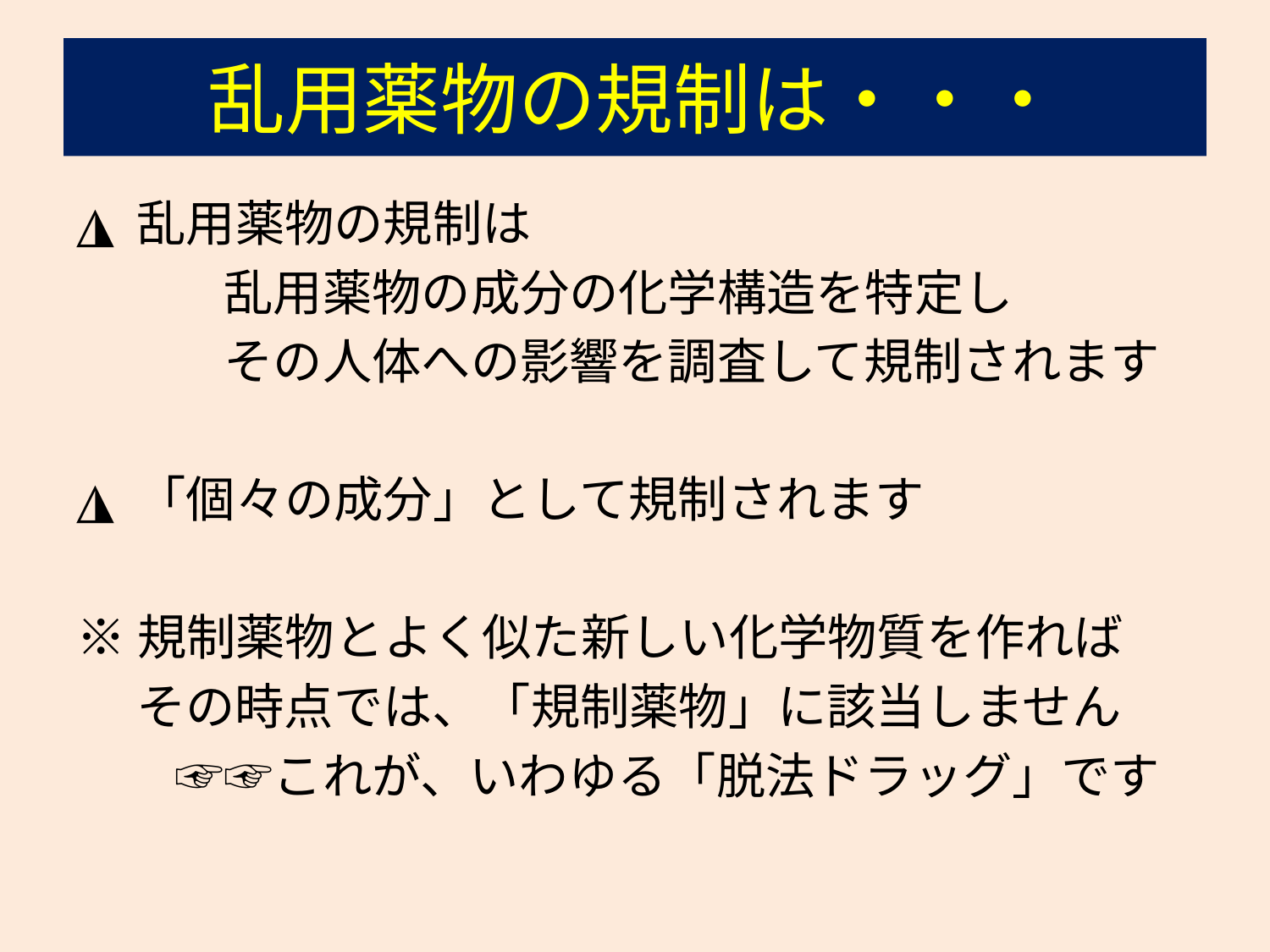

# 乱用薬物の規制は・・・
◮ 乱用薬物の規制は
　　　乱用薬物の成分の化学構造を特定し
　　　その人体への影響を調査して規制されます

◮ 「個々の成分」として規制されます

※規制薬物とよく似た新しい化学物質を作れば
　 その時点では、「規制薬物」に該当しません
　　☞☞これが、いわゆる「脱法ドラッグ」です